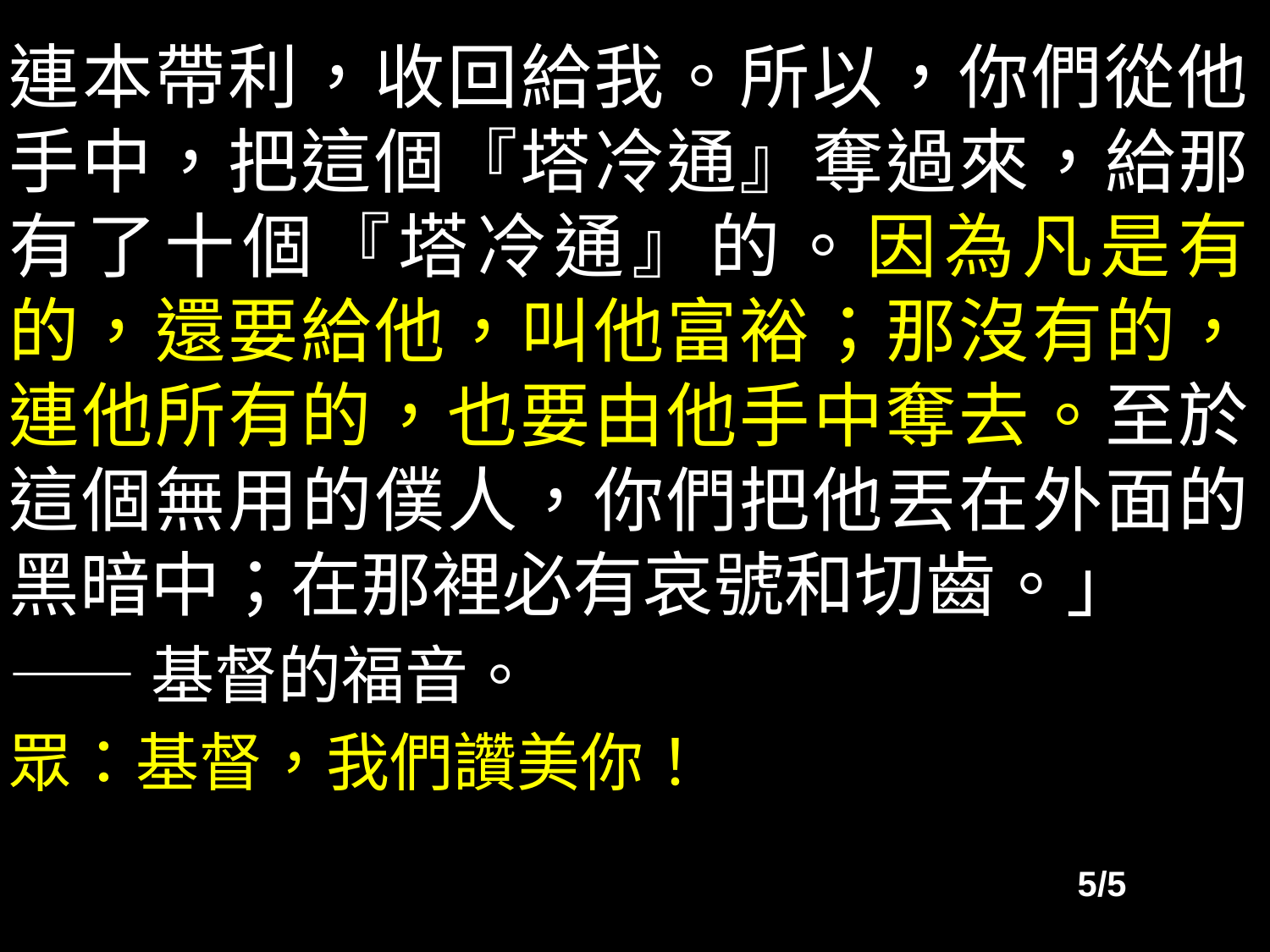

連本帶利，收回給我。所以，你們從他手中，把這個『塔冷通』奪過來，給那有了十個『塔冷通』的。因為凡是有的，還要給他，叫他富裕；那沒有的，連他所有的，也要由他手中奪去。至於這個無用的僕人，你們把他丟在外面的黑暗中；在那裡必有哀號和切齒。」
——基督的福音。
眾：基督，我們讚美你！

5/5